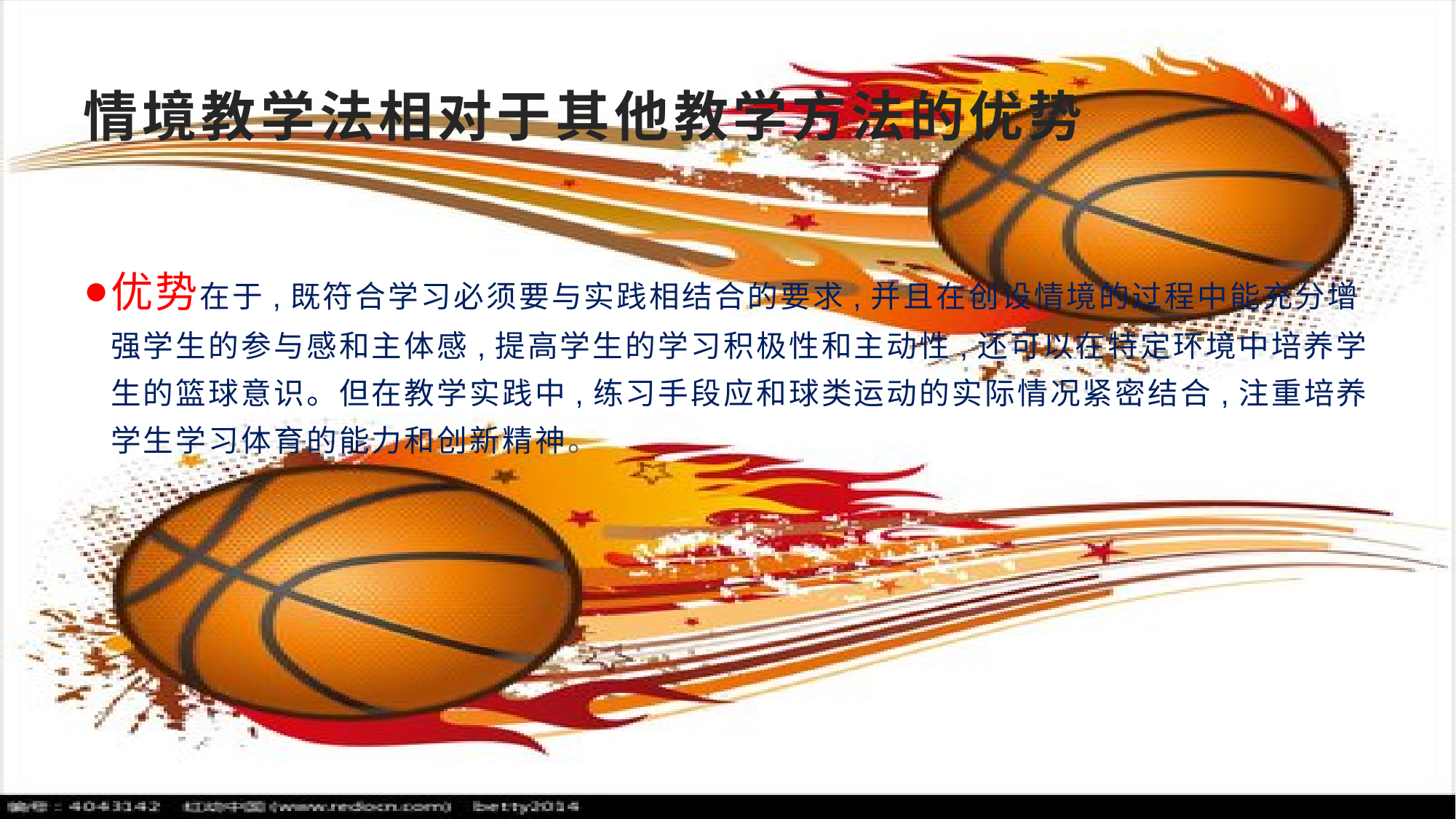

# 情境教学法相对于其他教学方法的优势

优势在于,既符合学习必须要与实践相结合的要求,并且在创设情境的过程中能充分增强学生的参与感和主体感,提高学生的学习积极性和主动性,还可以在特定环境中培养学生的篮球意识。但在教学实践中,练习手段应和球类运动的实际情况紧密结合,注重培养学生学习体育的能力和创新精神。